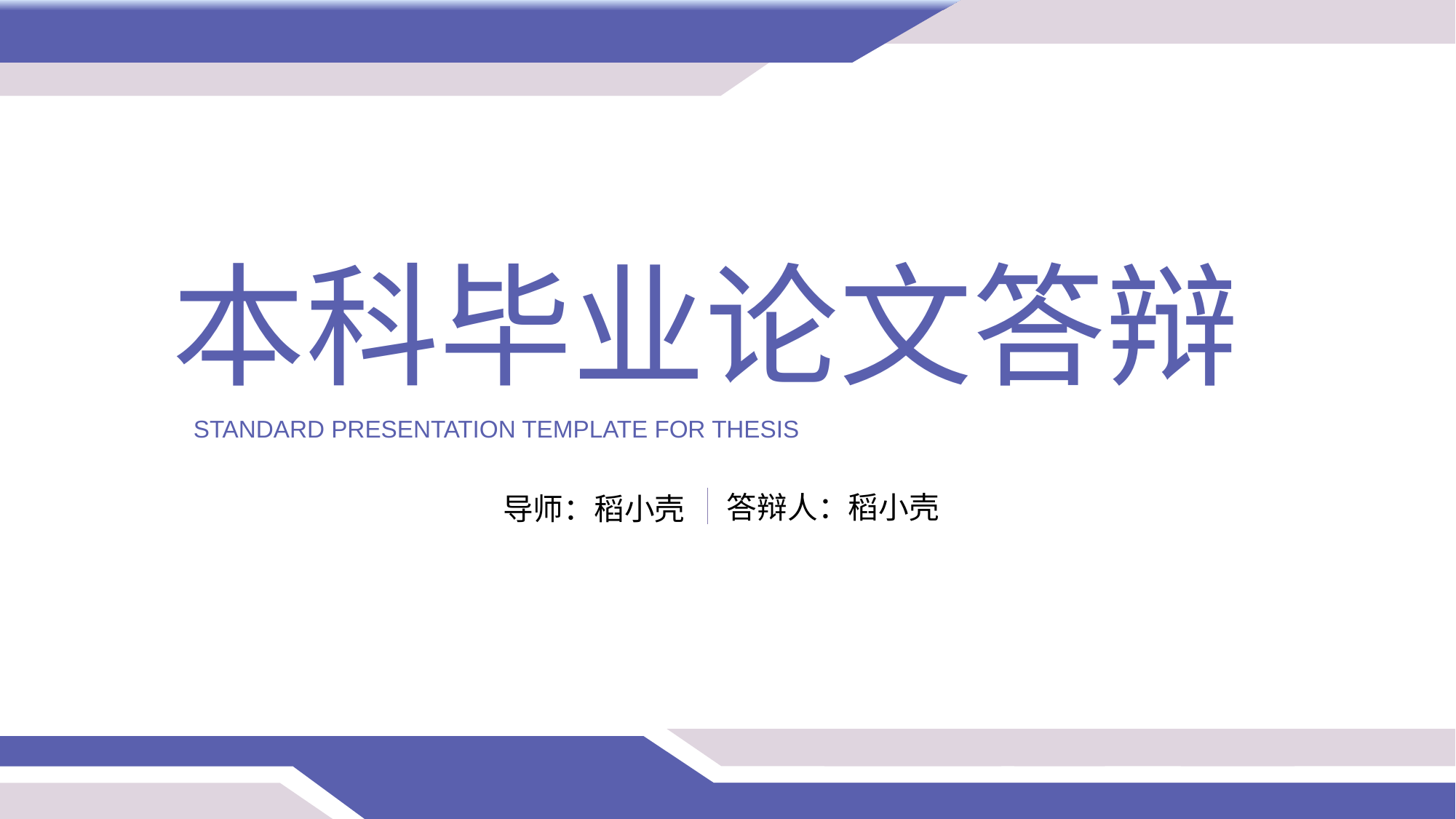

本科毕业论文答辩
STANDARD PRESENTATION TEMPLATE FOR THESIS
答辩人：稻小壳
导师：稻小壳